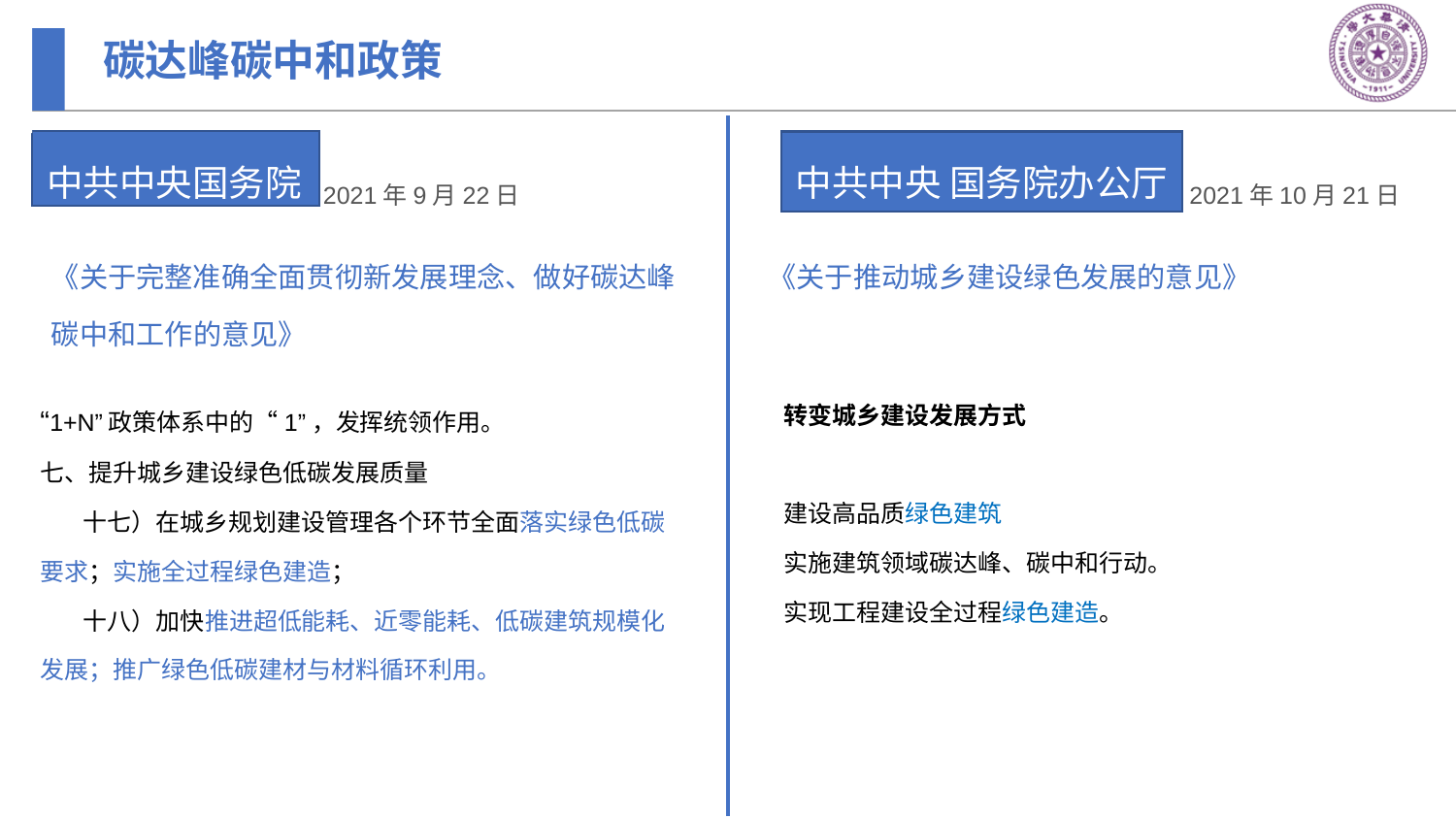

碳达峰碳中和政策

中共中央国务院
中共中央 国务院办公厅
2021年10月21日
2021年9月22日
《关于完整准确全面贯彻新发展理念、做好碳达峰碳中和工作的意见》
《关于推动城乡建设绿色发展的意见》

“1+N”政策体系中的“1”，发挥统领作用。
七、提升城乡建设绿色低碳发展质量
       十七）在城乡规划建设管理各个环节全面落实绿色低碳要求；实施全过程绿色建造；
       十八）加快推进超低能耗、近零能耗、低碳建筑规模化发展；推广绿色低碳建材与材料循环利用。
转变城乡建设发展方式

建设高品质绿色建筑
实施建筑领域碳达峰、碳中和行动。
实现工程建设全过程绿色建造。